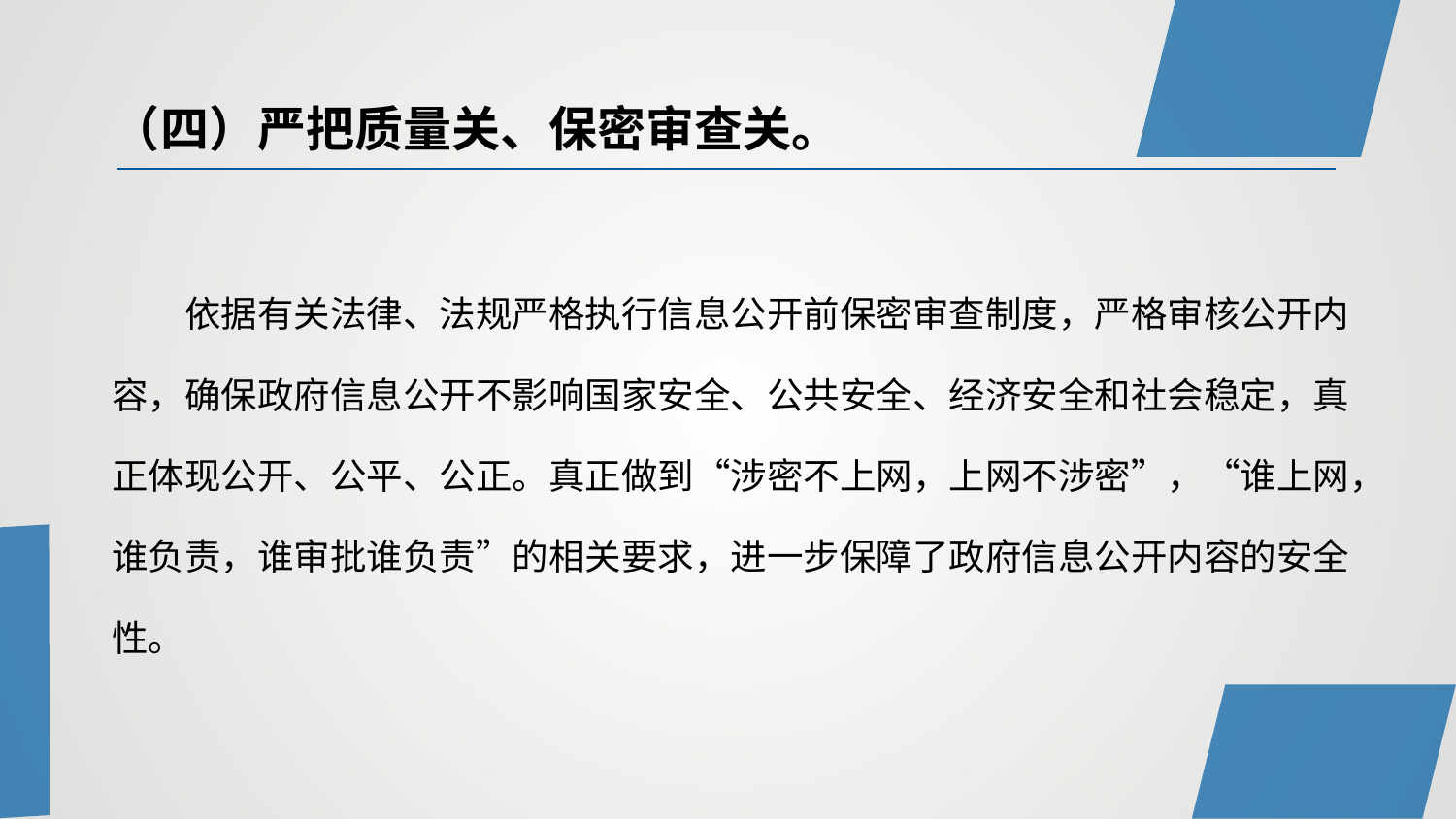

（四）严把质量关、保密审查关。
依据有关法律、法规严格执行信息公开前保密审查制度，严格审核公开内容，确保政府信息公开不影响国家安全、公共安全、经济安全和社会稳定，真正体现公开、公平、公正。真正做到“涉密不上网，上网不涉密”，“谁上网，谁负责，谁审批谁负责”的相关要求，进一步保障了政府信息公开内容的安全性。